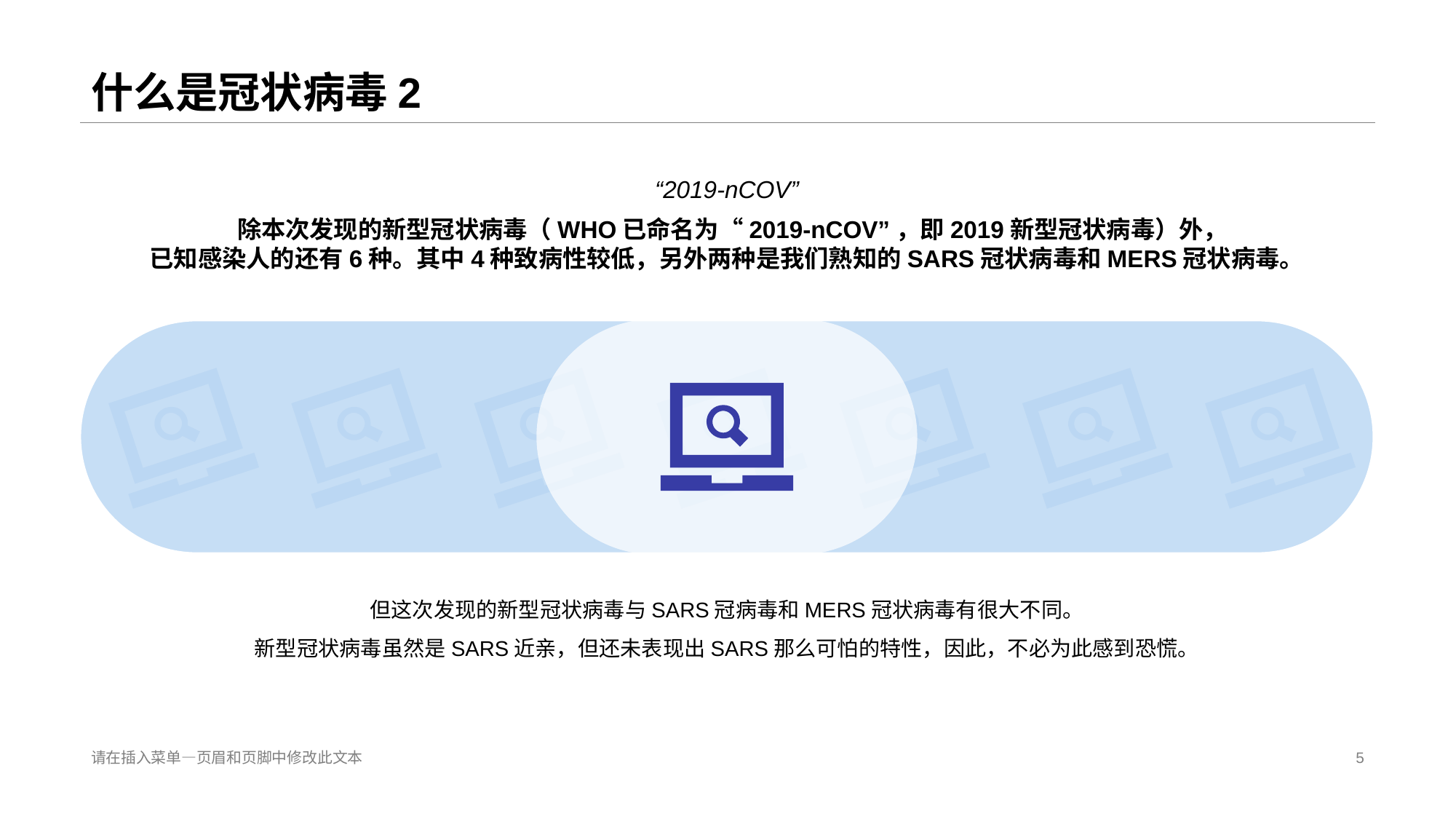

# 什么是冠状病毒2
“2019-nCOV”
 除本次发现的新型冠状病毒（WHO已命名为“2019-nCOV”，即2019新型冠状病毒）外，
已知感染人的还有6种。其中4种致病性较低，另外两种是我们熟知的SARS冠状病毒和MERS冠状病毒。

但这次发现的新型冠状病毒与SARS冠病毒和MERS冠状病毒有很大不同。
新型冠状病毒虽然是SARS近亲，但还未表现出SARS那么可怕的特性，因此，不必为此感到恐慌。
请在插入菜单—页眉和页脚中修改此文本
5